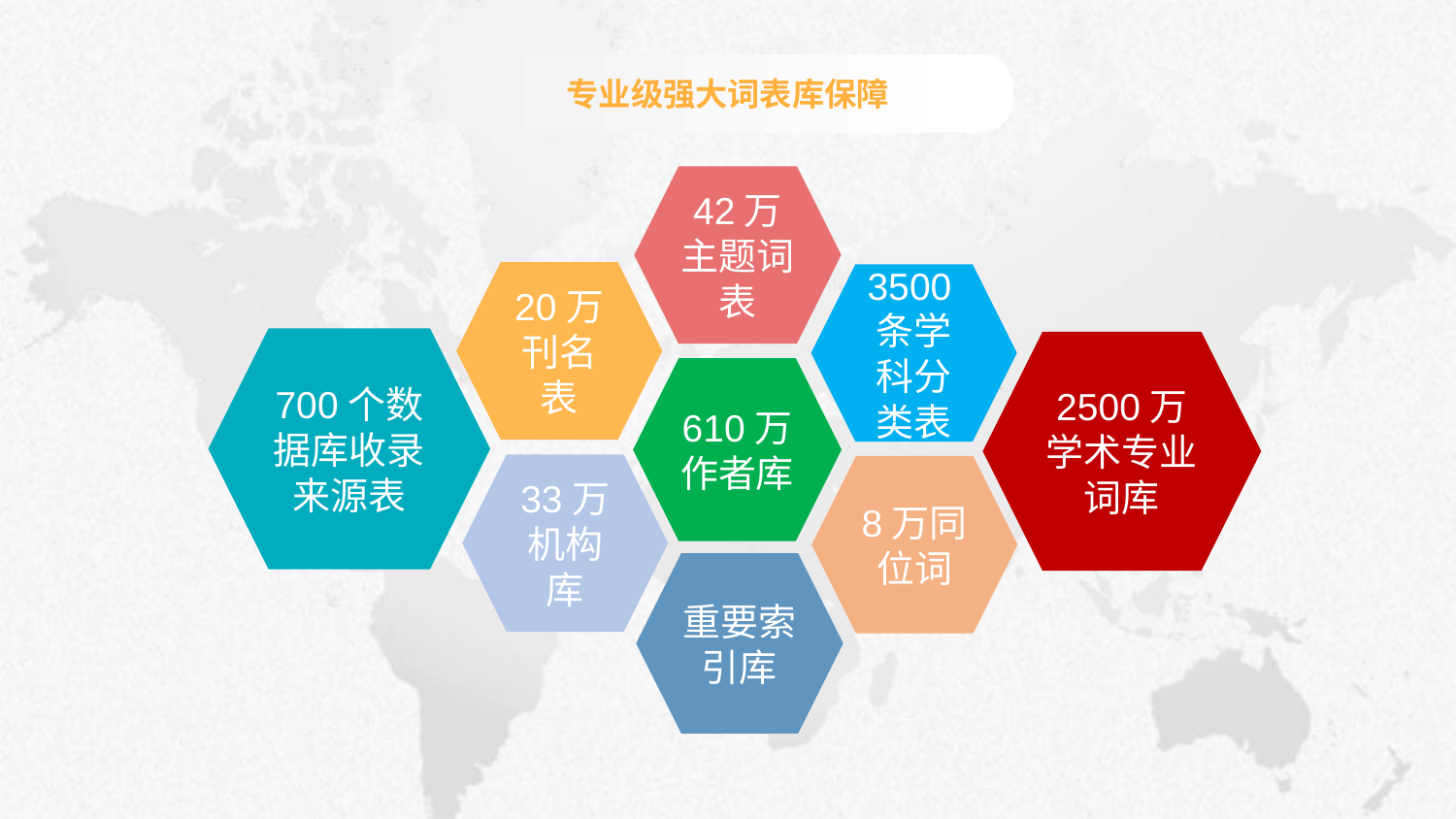

专业级强大词表库保障
42万主题词表
20万
刊名表
3500条学科分类表
700个数据库收录来源表
2500万学术专业词库
610万作者库
33万机构库
8万同位词
重要索引库